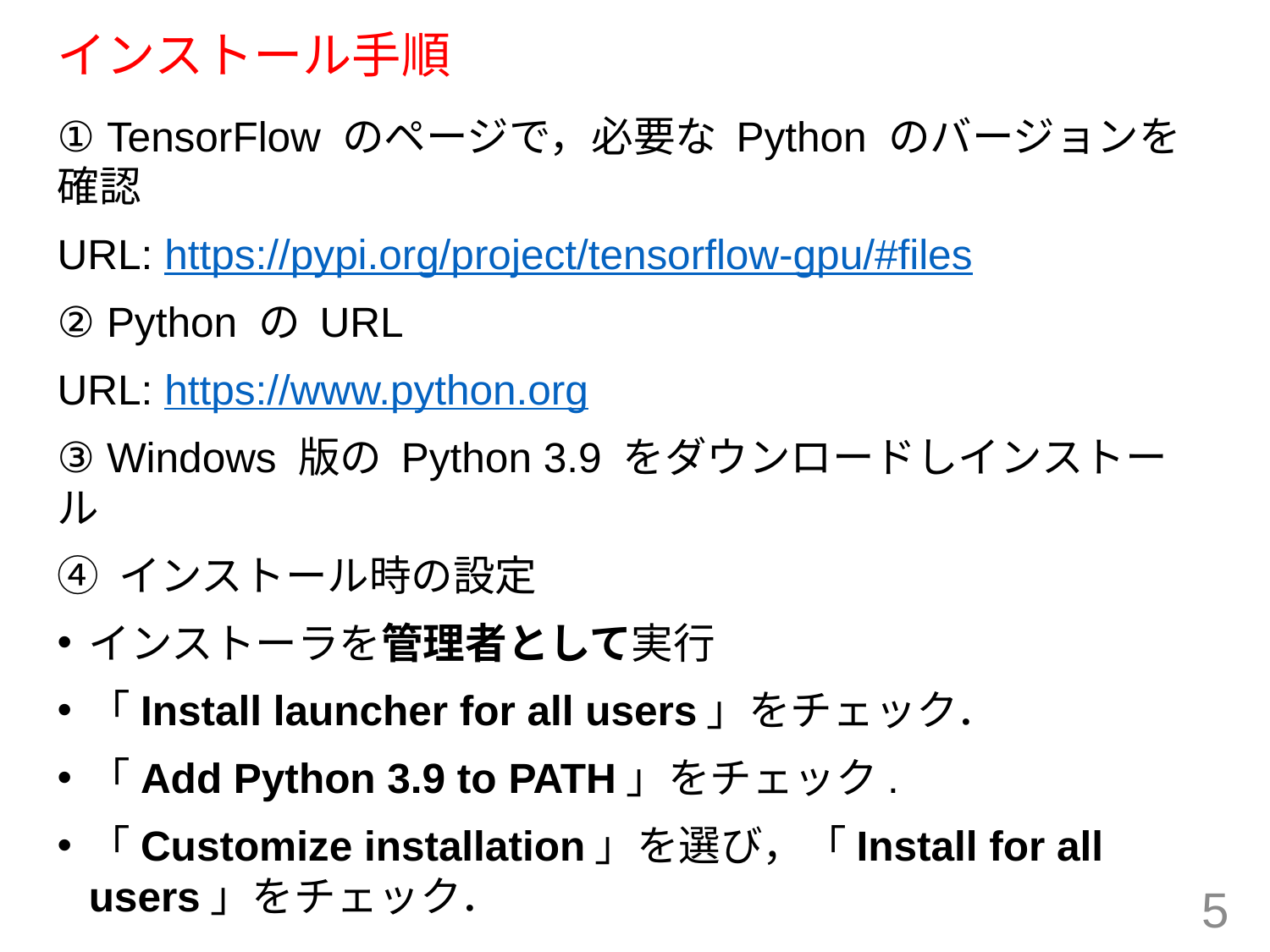

# インストール手順
① TensorFlow のページで，必要な Python のバージョンを確認
URL: https://pypi.org/project/tensorflow-gpu/#files
② Python の URL
URL: https://www.python.org
③ Windows 版の Python 3.9 をダウンロードしインストール
④ インストール時の設定
インストーラを管理者として実行
「Install launcher for all users」をチェック．
「Add Python 3.9 to PATH」をチェック.
「Customize installation」を選び，「Install for all users」をチェック．

5